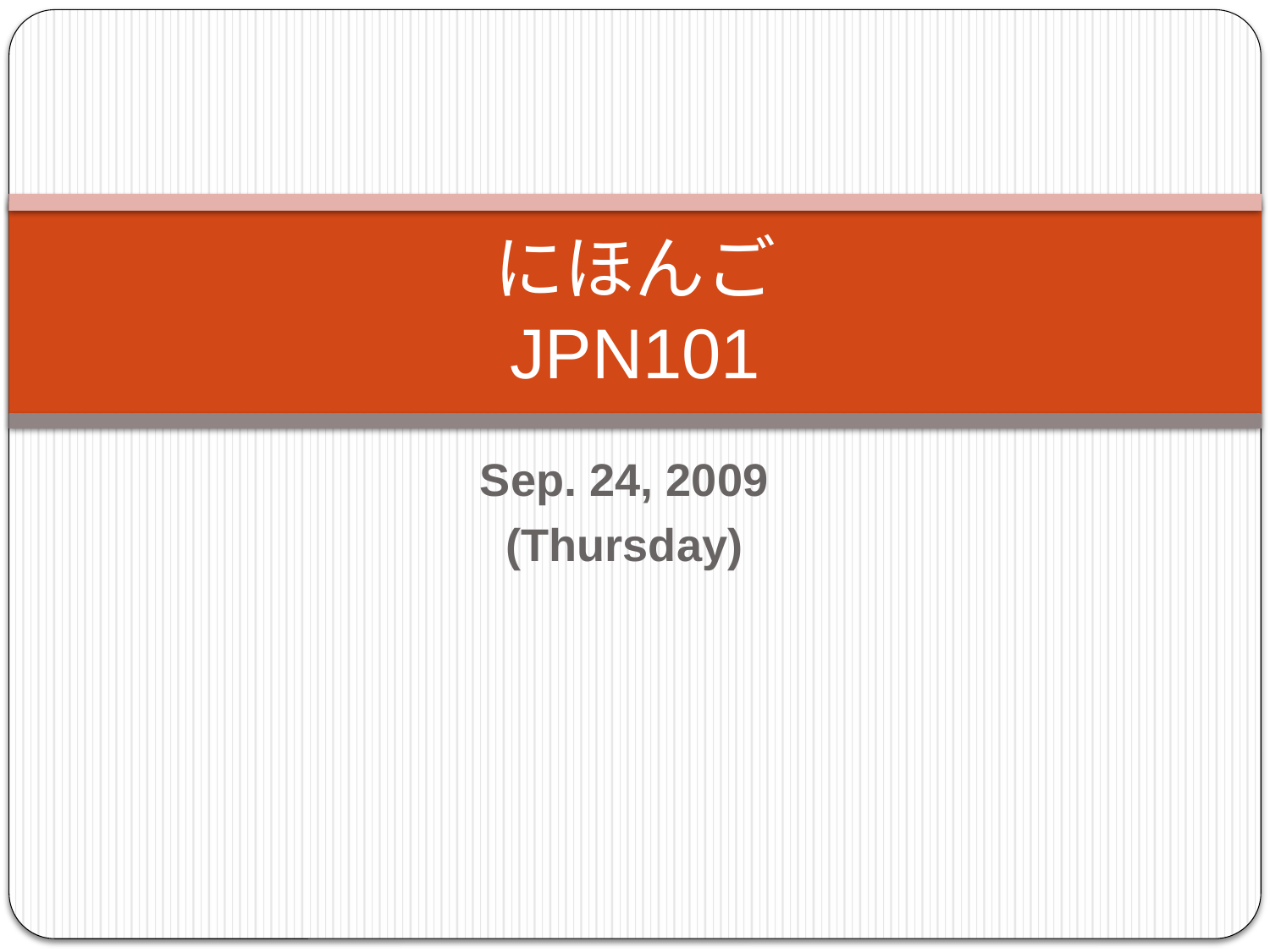

# にほんご JPN101
Sep. 24, 2009
(Thursday)